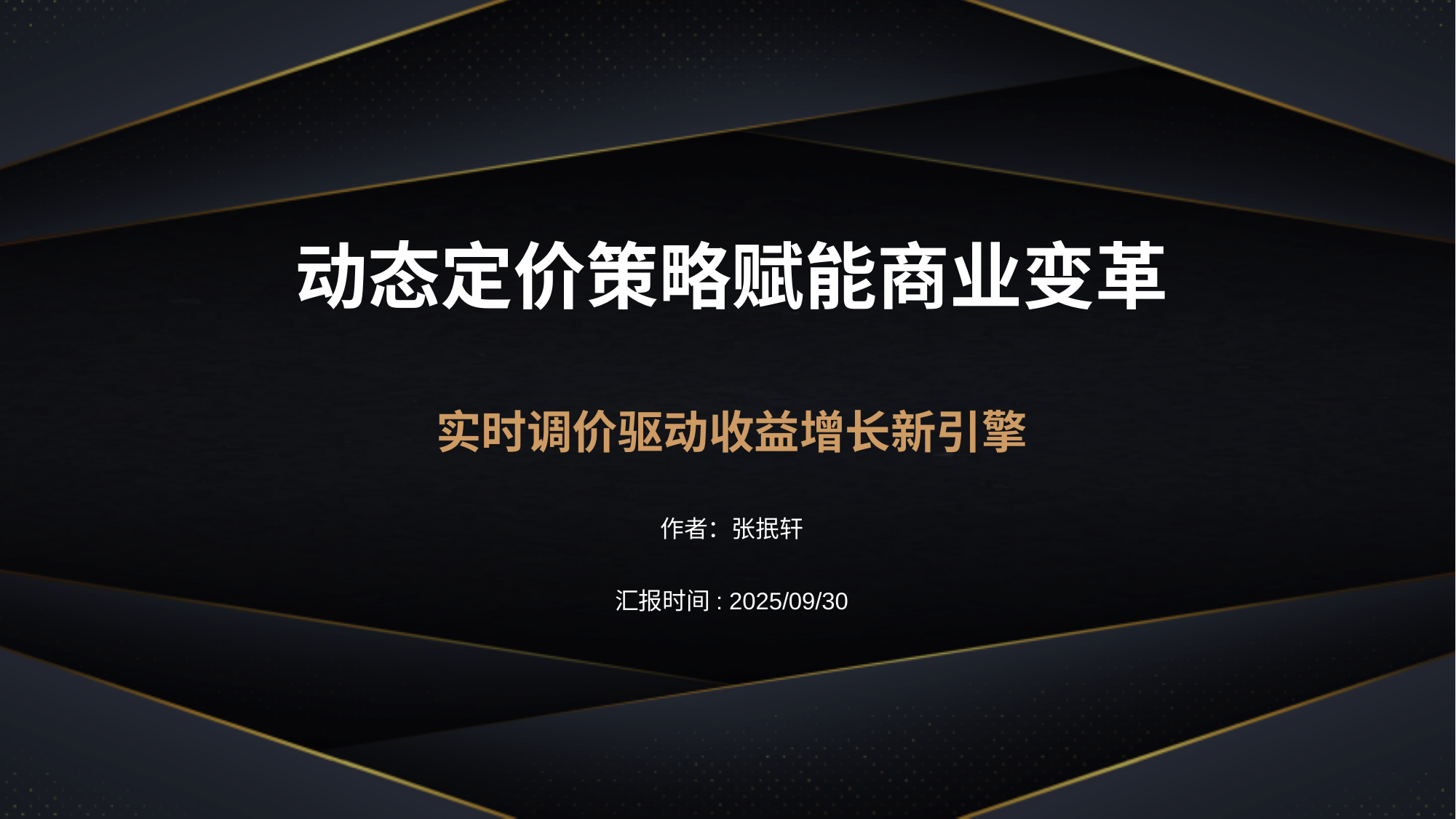

动态定价策略赋能商业变革
实时调价驱动收益增长新引擎

作者：张抿轩

汇报时间: 2025/09/30